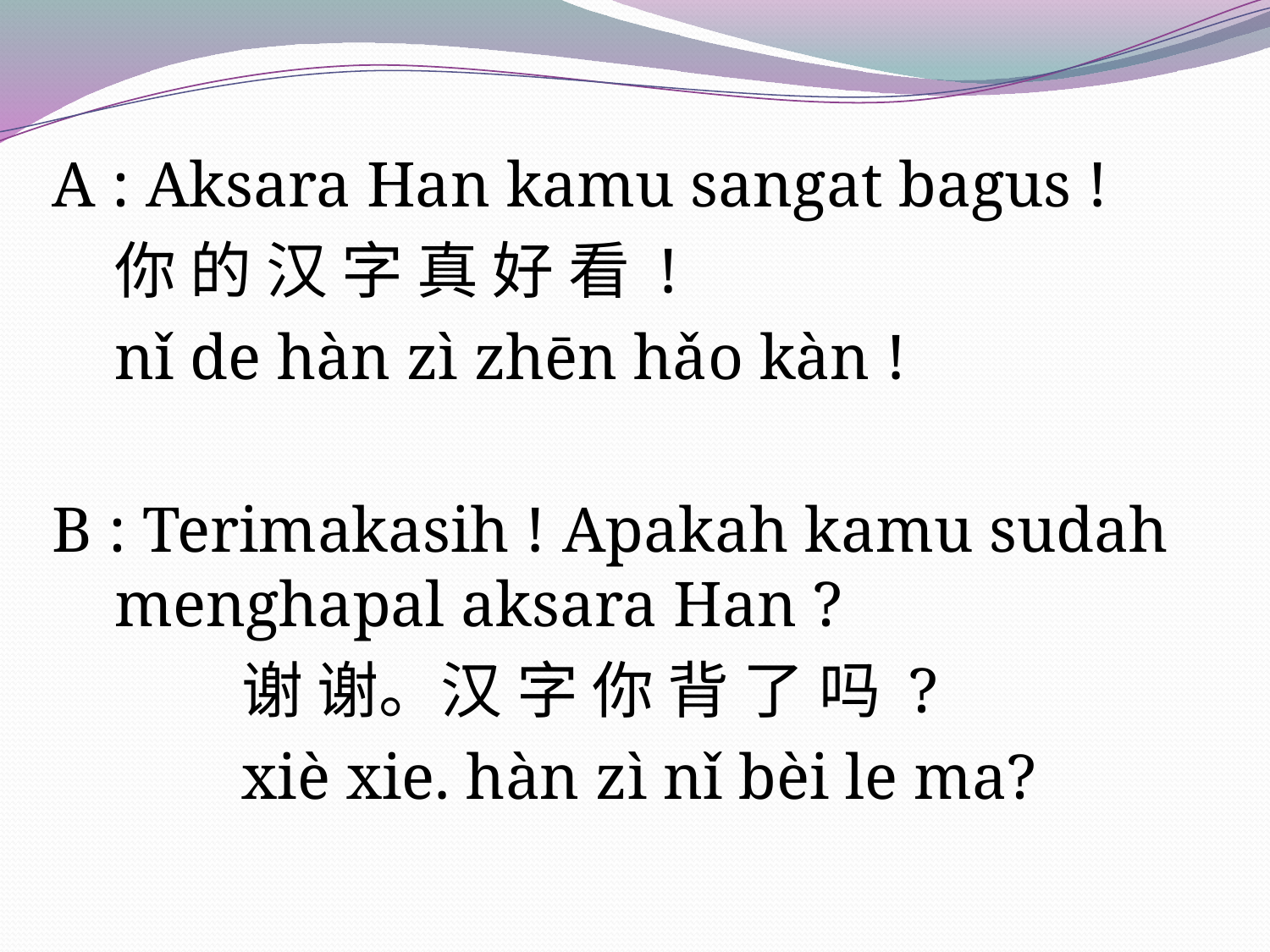

A : Aksara Han kamu sangat bagus !
你 的 汉 字 真 好 看 !
nǐ de hàn zì zhēn hǎo kàn !

B : Terimakasih ! Apakah kamu sudah menghapal aksara Han ?
		谢 谢。汉 字 你 背 了 吗 ?
		xiè xie. hàn zì nǐ bèi le ma?